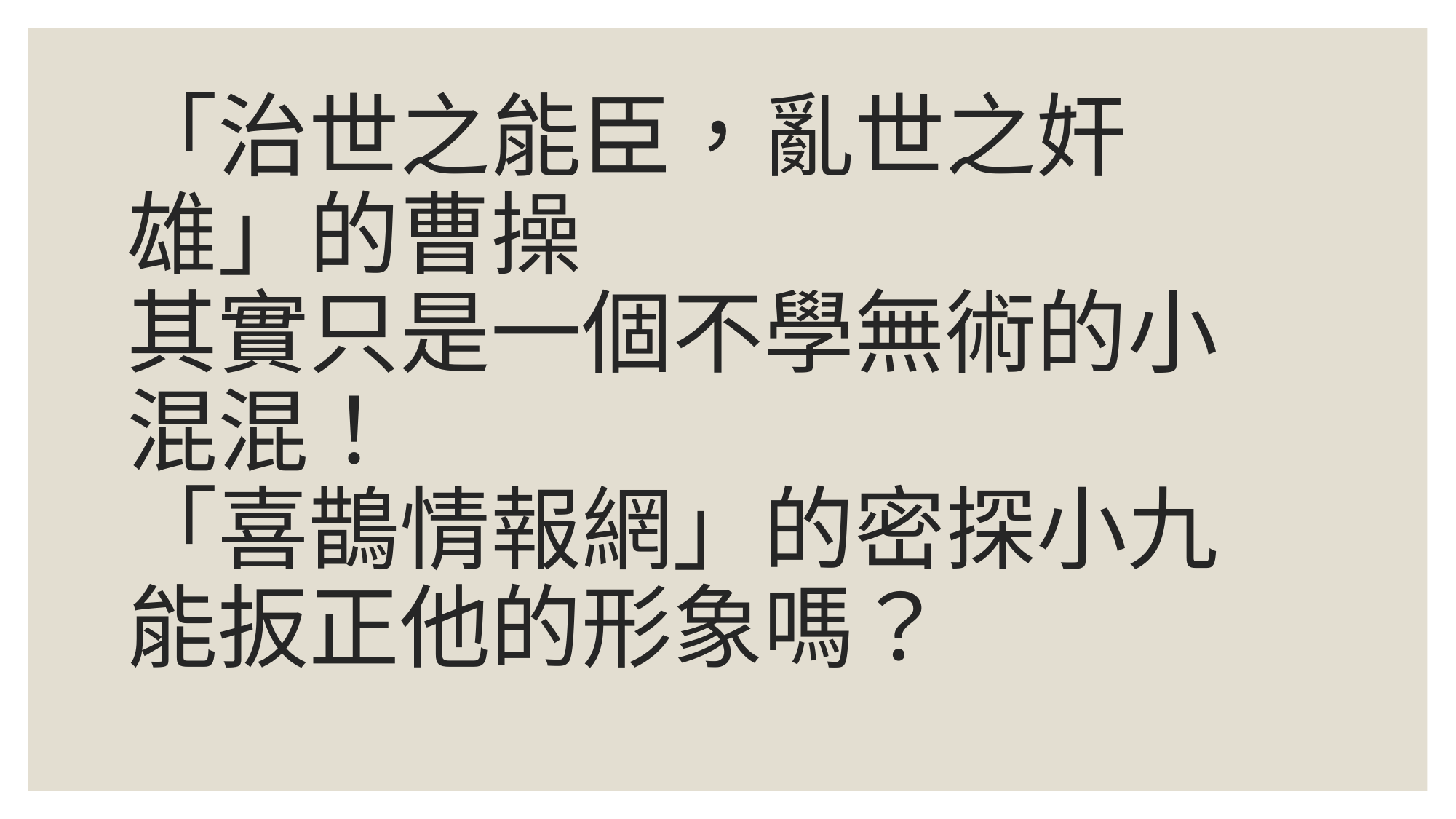

# 「治世之能臣，亂世之奸雄」的曹操 其實只是一個不學無術的小混混！ 「喜鵲情報網」的密探小九能扳正他的形象嗎？